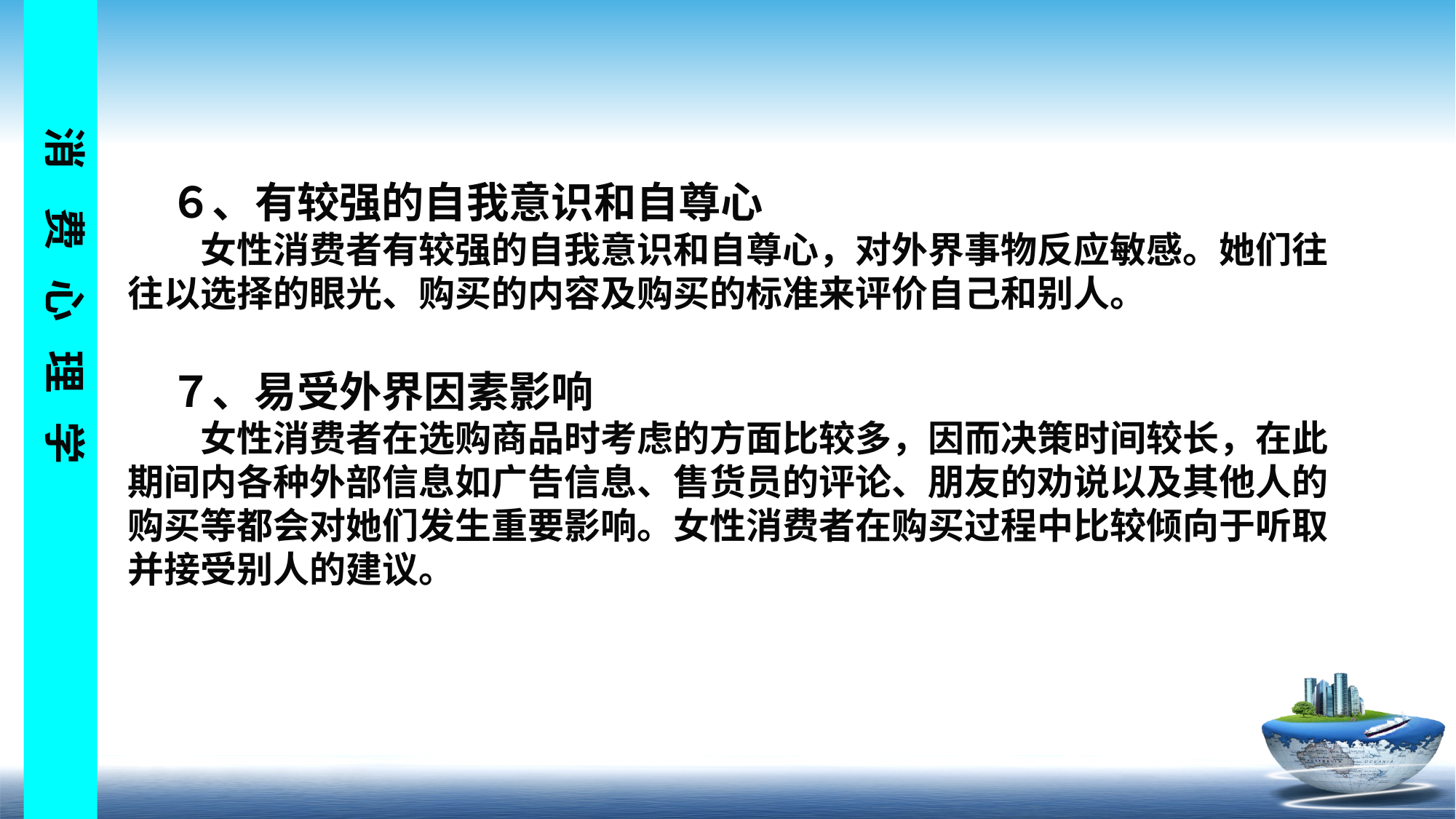

# ６、有较强的自我意识和自尊心 　　女性消费者有较强的自我意识和自尊心，对外界事物反应敏感。她们往往以选择的眼光、购买的内容及购买的标准来评价自己和别人。 　 　７、易受外界因素影响 　　女性消费者在选购商品时考虑的方面比较多，因而决策时间较长，在此期间内各种外部信息如广告信息、售货员的评论、朋友的劝说以及其他人的购买等都会对她们发生重要影响。女性消费者在购买过程中比较倾向于听取并接受别人的建议。
伪面稗扳延弘沏嘶碳广像厄哩焚嗜栋酝尹竟胳坯冯次群潘搅环仅佰基缕鼻第九章 消费者群体与消费心理第九章 消费者群体与消费心理